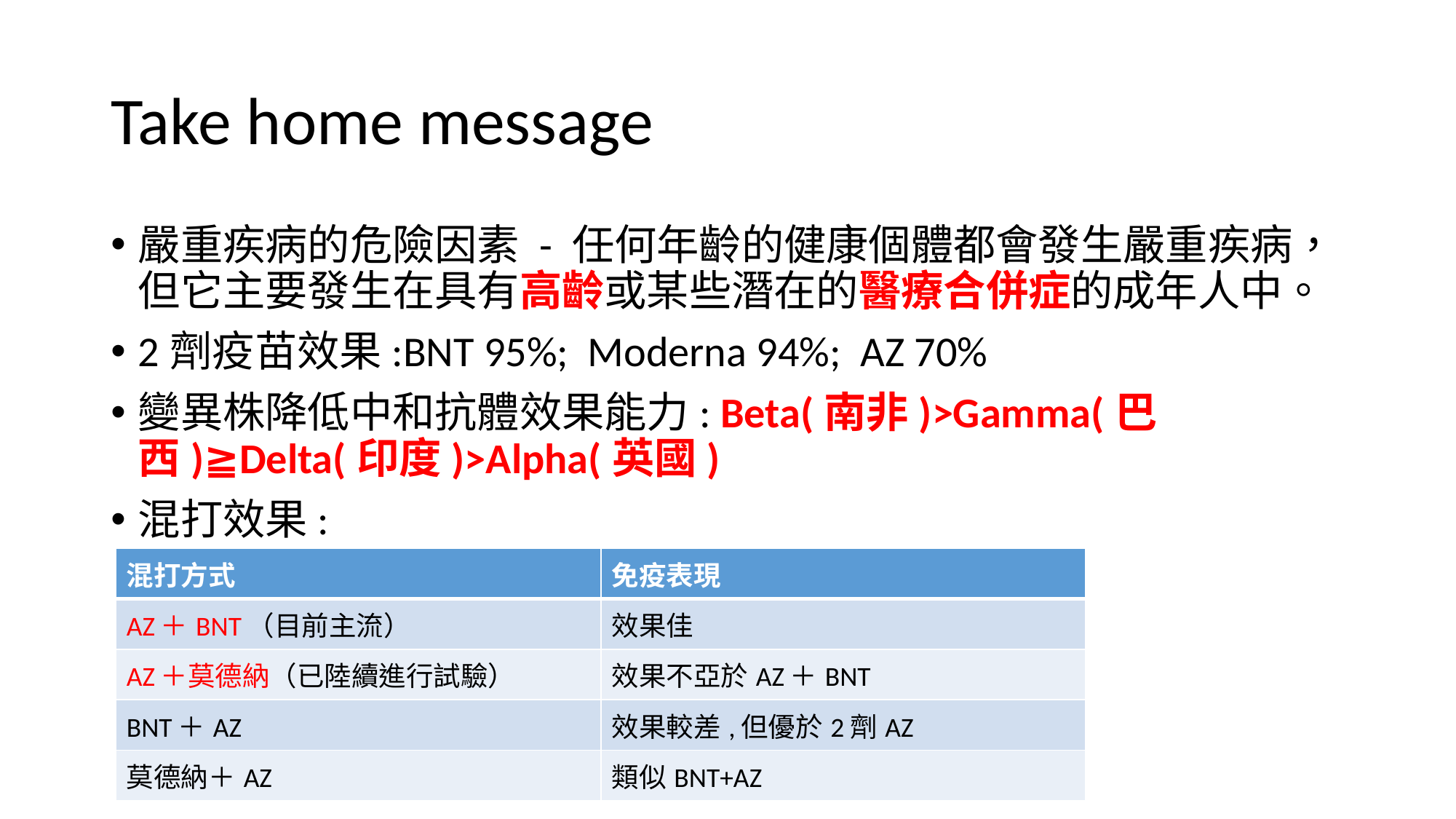

# Take home message
嚴重疾病的危險因素 - 任何年齡的健康個體都會發生嚴重疾病，但它主要發生在具有高齡或某些潛在的醫療合併症的成年人中。
2劑疫苗效果:BNT 95%;  Moderna 94%;  AZ 70%
變異株降低中和抗體效果能力: Beta(南非)>Gamma(巴西)≧Delta(印度)>Alpha(英國)
混打效果:

| 混打方式 | 免疫表現 |
| --- | --- |
| AZ＋BNT（目前主流） | 效果佳 |
| AZ＋莫德納（已陸續進行試驗） | 效果不亞於AZ＋BNT |
| BNT＋AZ | 效果較差,但優於2劑AZ |
| 莫德納＋AZ | 類似BNT+AZ |